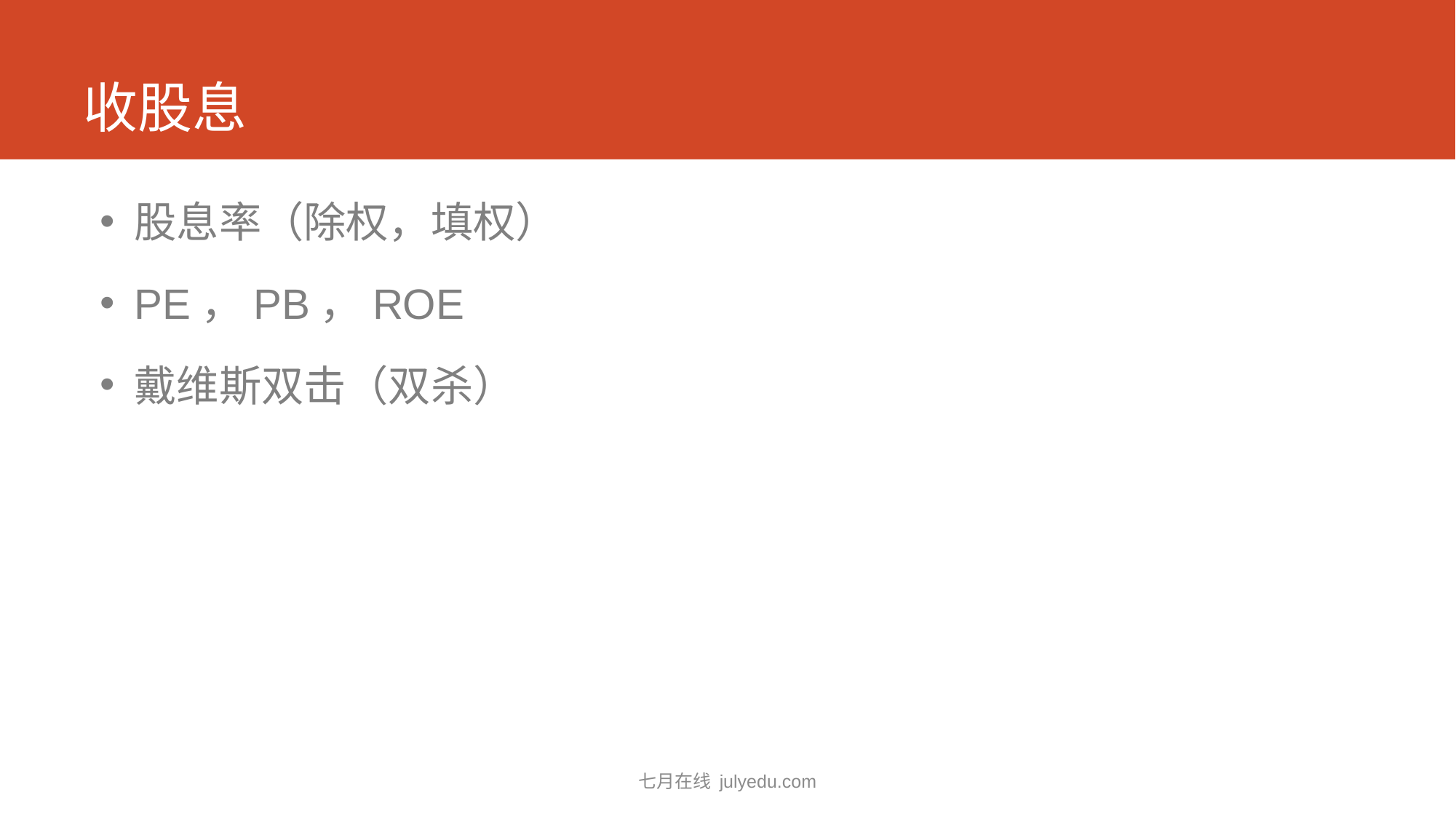

# 收股息
股息率（除权，填权）
PE，PB，ROE
戴维斯双击（双杀）
七月在线 julyedu.com